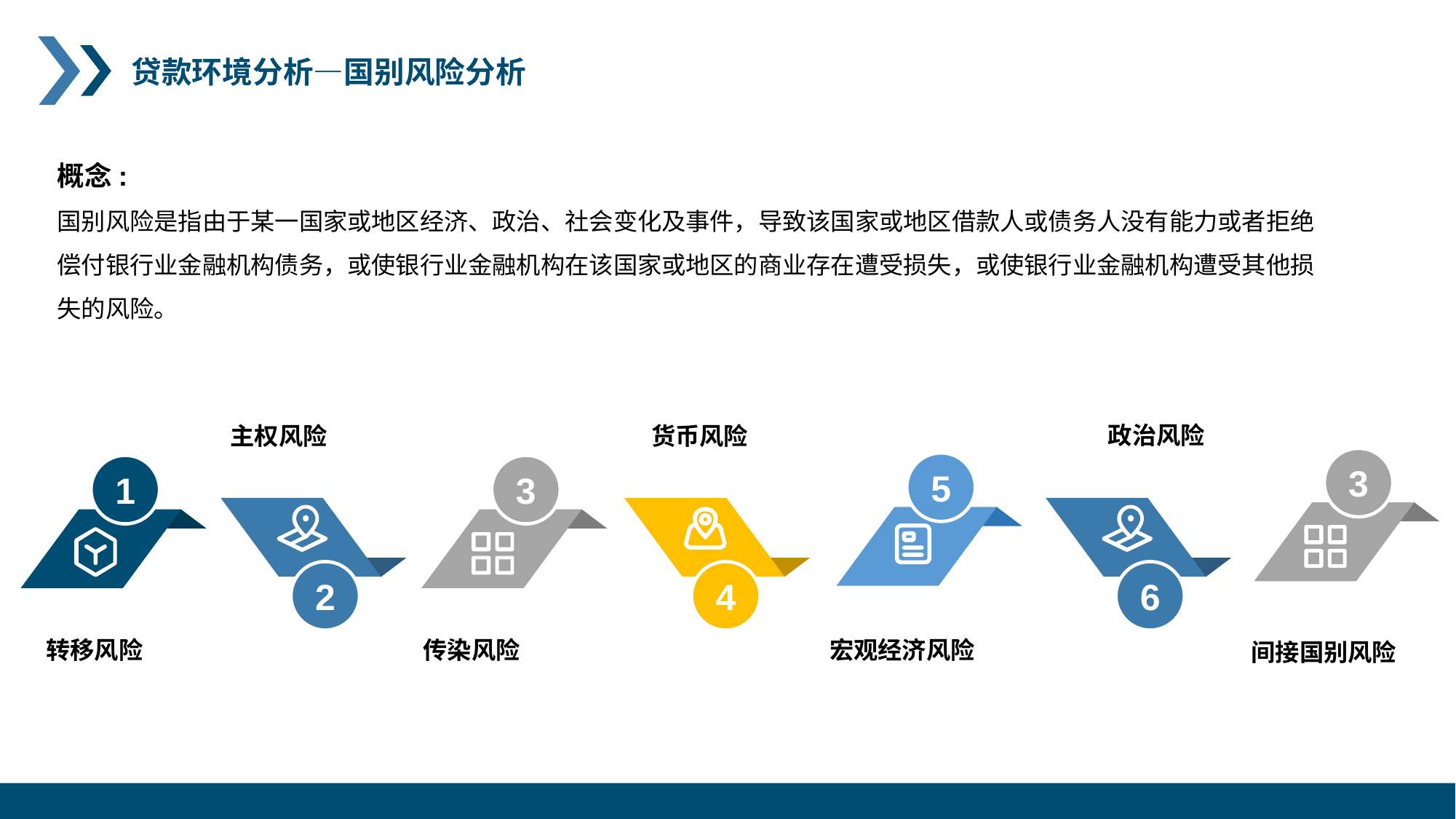

贷款环境分析—国别风险分析

概念:
国别风险是指由于某一国家或地区经济、政治、社会变化及事件，导致该国家或地区借款人或债务人没有能力或者拒绝偿付银行业金融机构债务，或使银行业金融机构在该国家或地区的商业存在遭受损失，或使银行业金融机构遭受其他损失的风险。
政治风险
主权风险
货币风险
3

5

1

3

2

4

6

转移风险
宏观经济风险
传染风险
间接国别风险